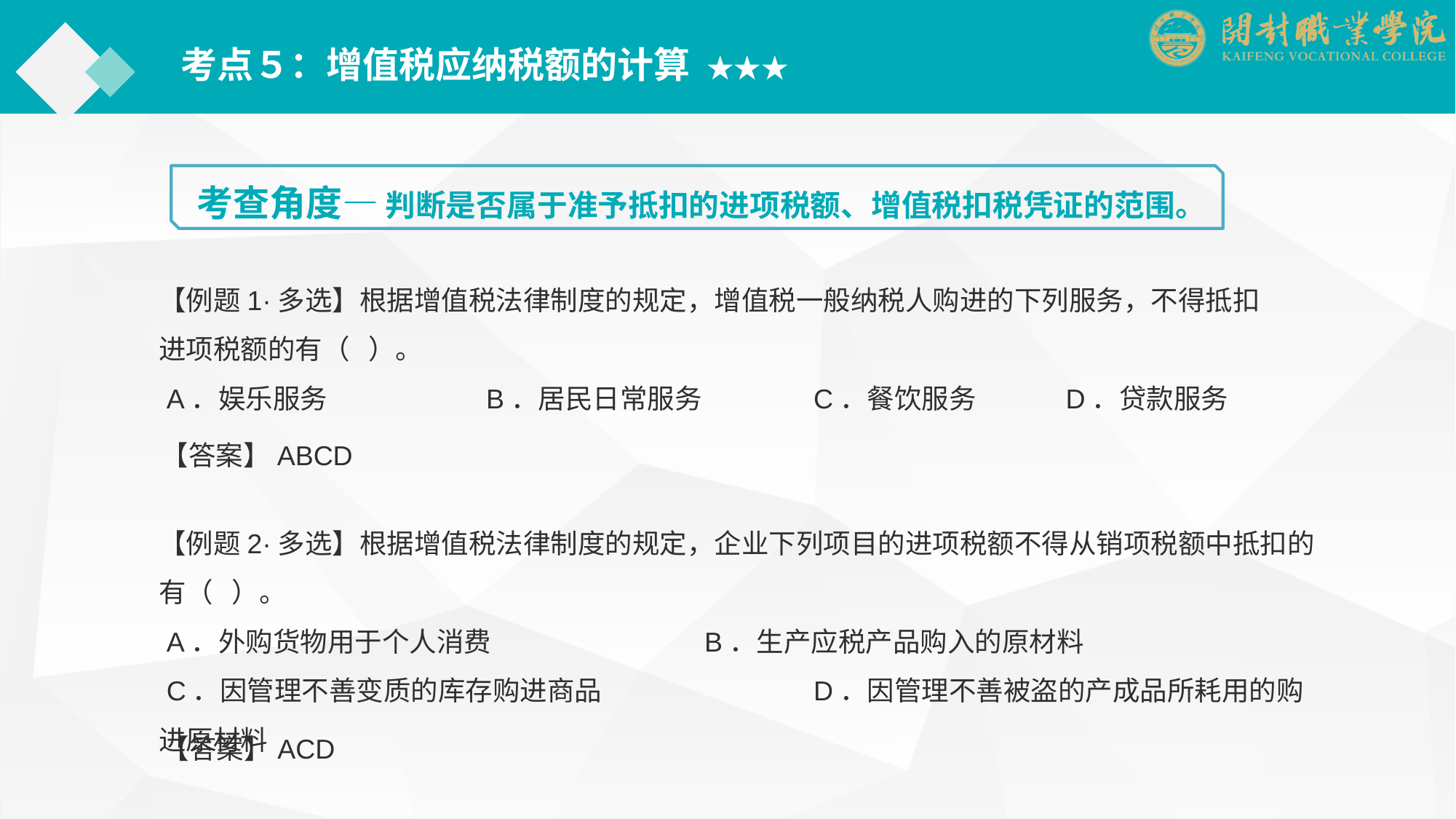

考点５：增值税应纳税额的计算  ★★★

考查角度— 判断是否属于准予抵扣的进项税额、增值税扣税凭证的范围。
【例题1·多选】根据增值税法律制度的规定，增值税一般纳税人购进的下列服务，不得抵扣进项税额的有（   ）。
 A．娱乐服务		B．居民日常服务		C．餐饮服务	　D．贷款服务
【答案】ABCD
【例题2·多选】根据增值税法律制度的规定，企业下列项目的进项税额不得从销项税额中抵扣的有（   ）。
 A．外购货物用于个人消费		B．生产应税产品购入的原材料
 C．因管理不善变质的库存购进商品		D．因管理不善被盗的产成品所耗用的购进原材料
【答案】ACD